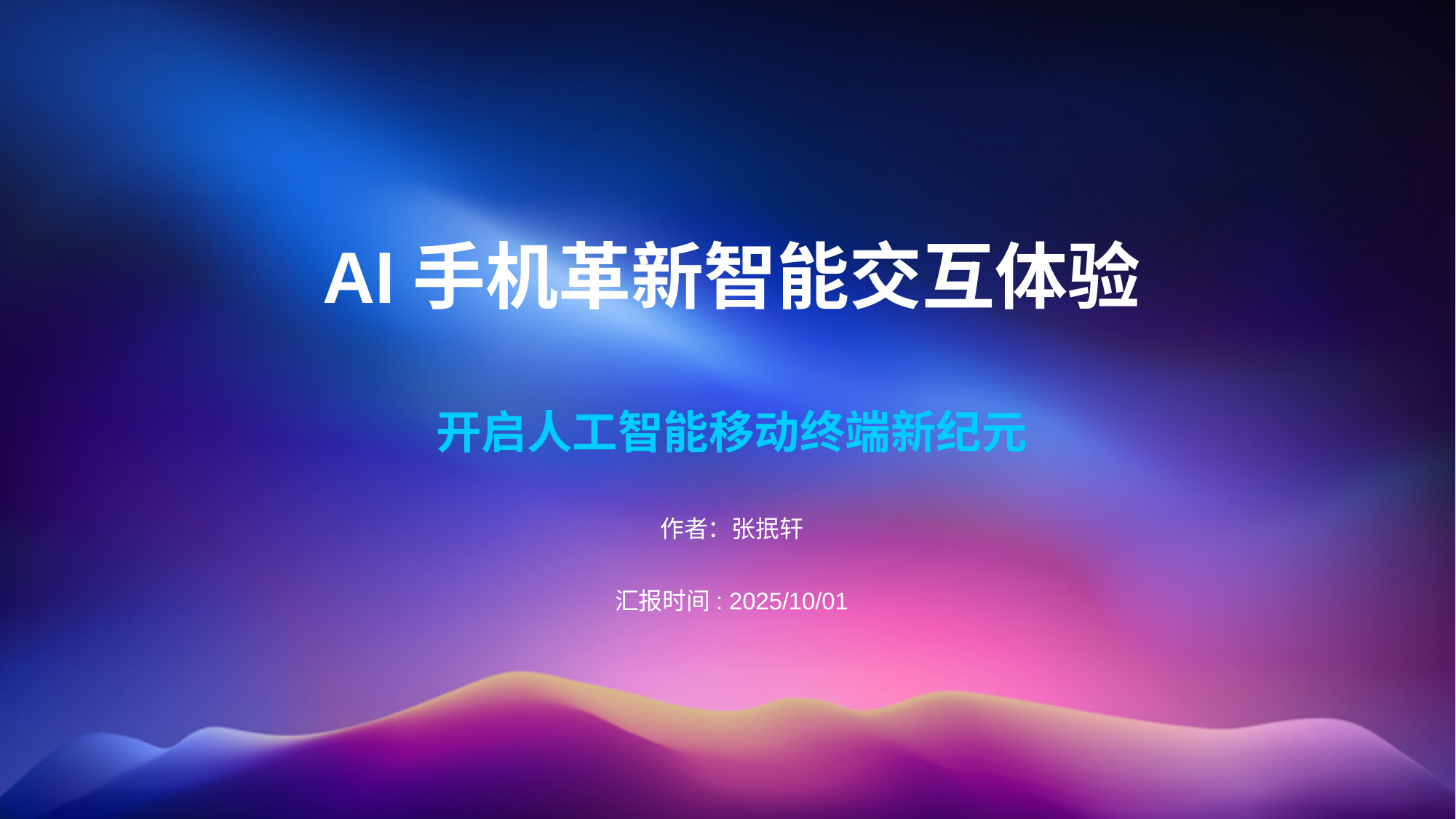

AI手机革新智能交互体验
开启人工智能移动终端新纪元

作者：张抿轩

汇报时间: 2025/10/01